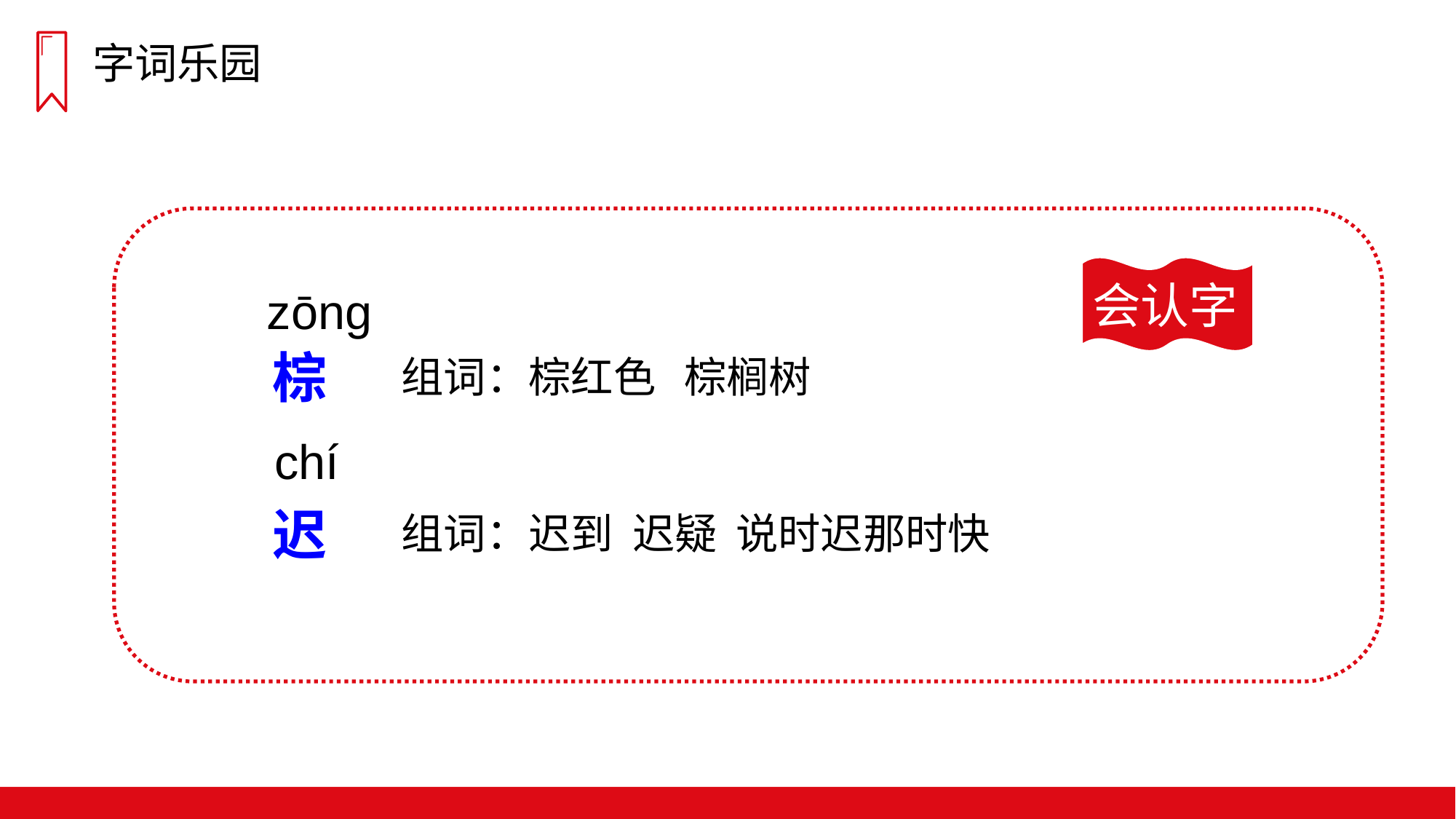

字词乐园

会认字
zōnɡ
棕
组词：棕红色   棕榈树
chí
迟
组词：迟到  迟疑  说时迟那时快